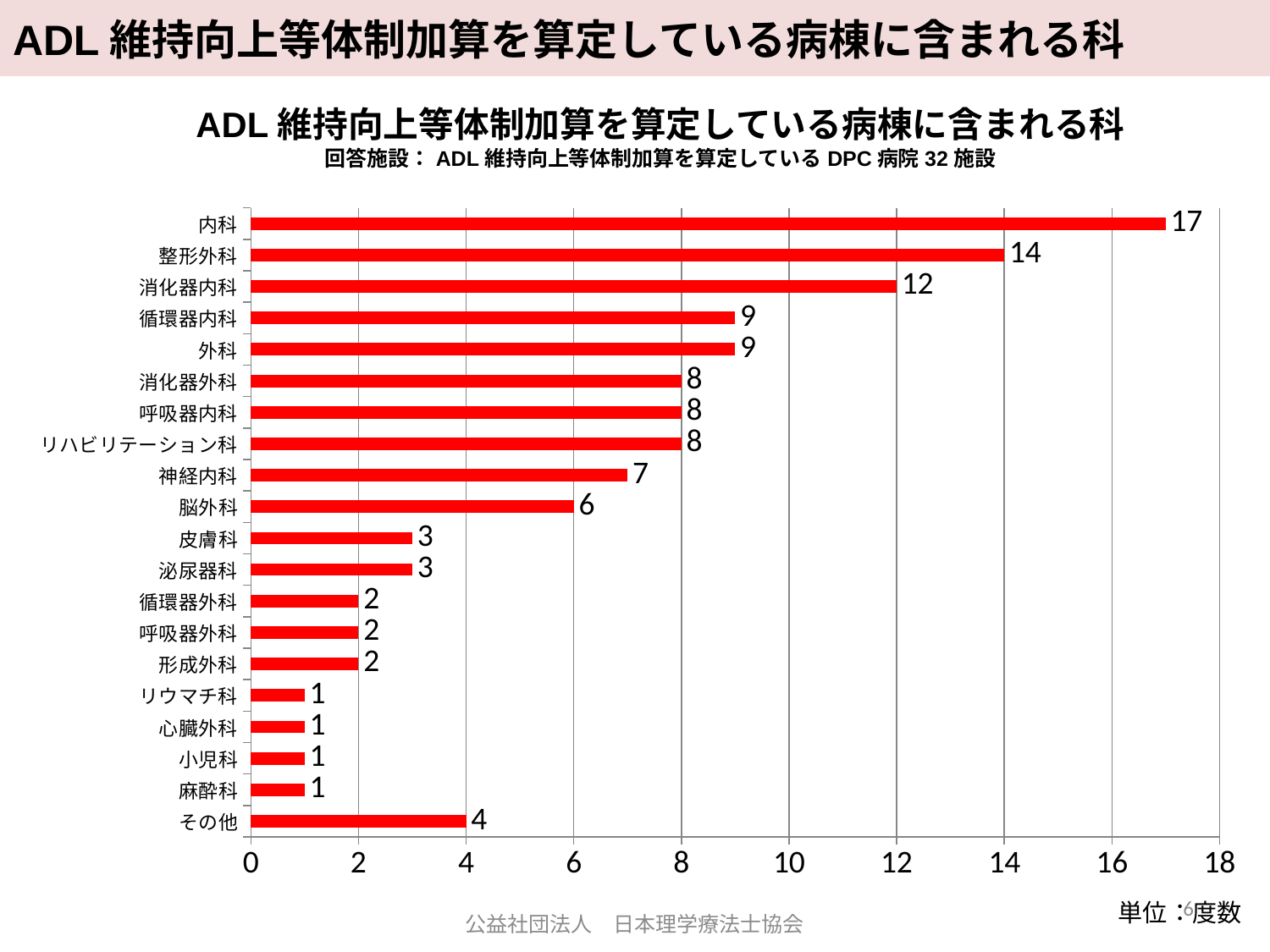

# ADL維持向上等体制加算を算定している病棟に含まれる科
ADL維持向上等体制加算を算定している病棟に含まれる科
回答施設：ADL維持向上等体制加算を算定しているDPC病院32施設

### Chart

| Category | 系列 1 |
|---|---|
| その他 | 4.0 |
| 麻酔科 | 1.0 |
| 小児科 | 1.0 |
| 心臓外科 | 1.0 |
| リウマチ科 | 1.0 |
| 形成外科 | 2.0 |
| 呼吸器外科 | 2.0 |
| 循環器外科 | 2.0 |
| 泌尿器科 | 3.0 |
| 皮膚科 | 3.0 |
| 脳外科 | 6.0 |
| 神経内科 | 7.0 |
| リハビリテーション科 | 8.0 |
| 呼吸器内科 | 8.0 |
| 消化器外科 | 8.0 |
| 外科 | 9.0 |
| 循環器内科 | 9.0 |
| 消化器内科 | 12.0 |
| 整形外科 | 14.0 |
| 内科 | 17.0 |
6
単位：度数
公益社団法人　日本理学療法士協会